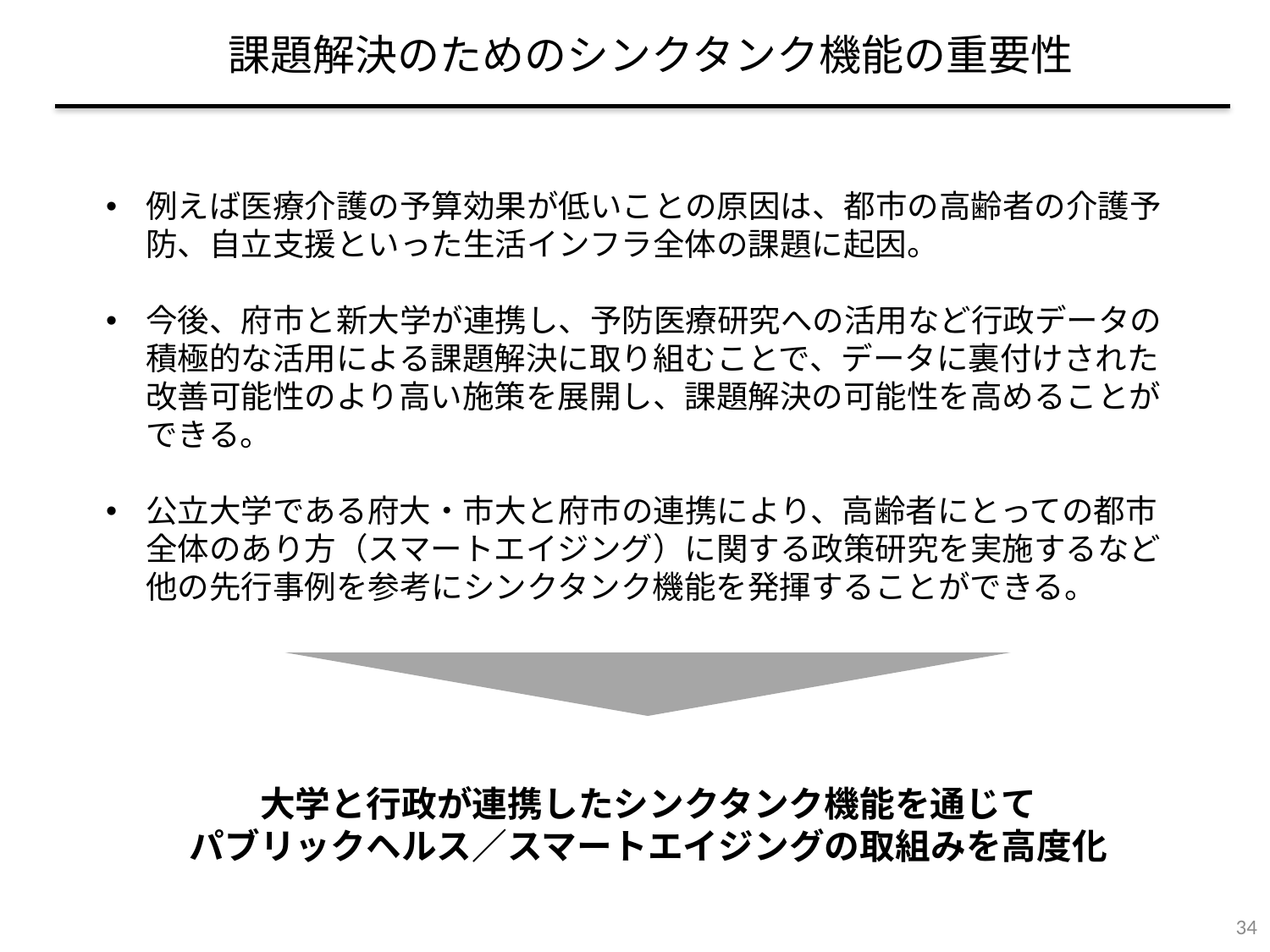

課題解決のためのシンクタンク機能の重要性
例えば医療介護の予算効果が低いことの原因は、都市の高齢者の介護予防、自立支援といった生活インフラ全体の課題に起因。

今後、府市と新大学が連携し、予防医療研究への活用など行政データの積極的な活用による課題解決に取り組むことで、データに裏付けされた改善可能性のより高い施策を展開し、課題解決の可能性を高めることができる。

公立大学である府大・市大と府市の連携により、高齢者にとっての都市全体のあり方（スマートエイジング）に関する政策研究を実施するなど他の先行事例を参考にシンクタンク機能を発揮することができる。

大学と行政が連携したシンクタンク機能を通じて
パブリックヘルス／スマートエイジングの取組みを高度化
34